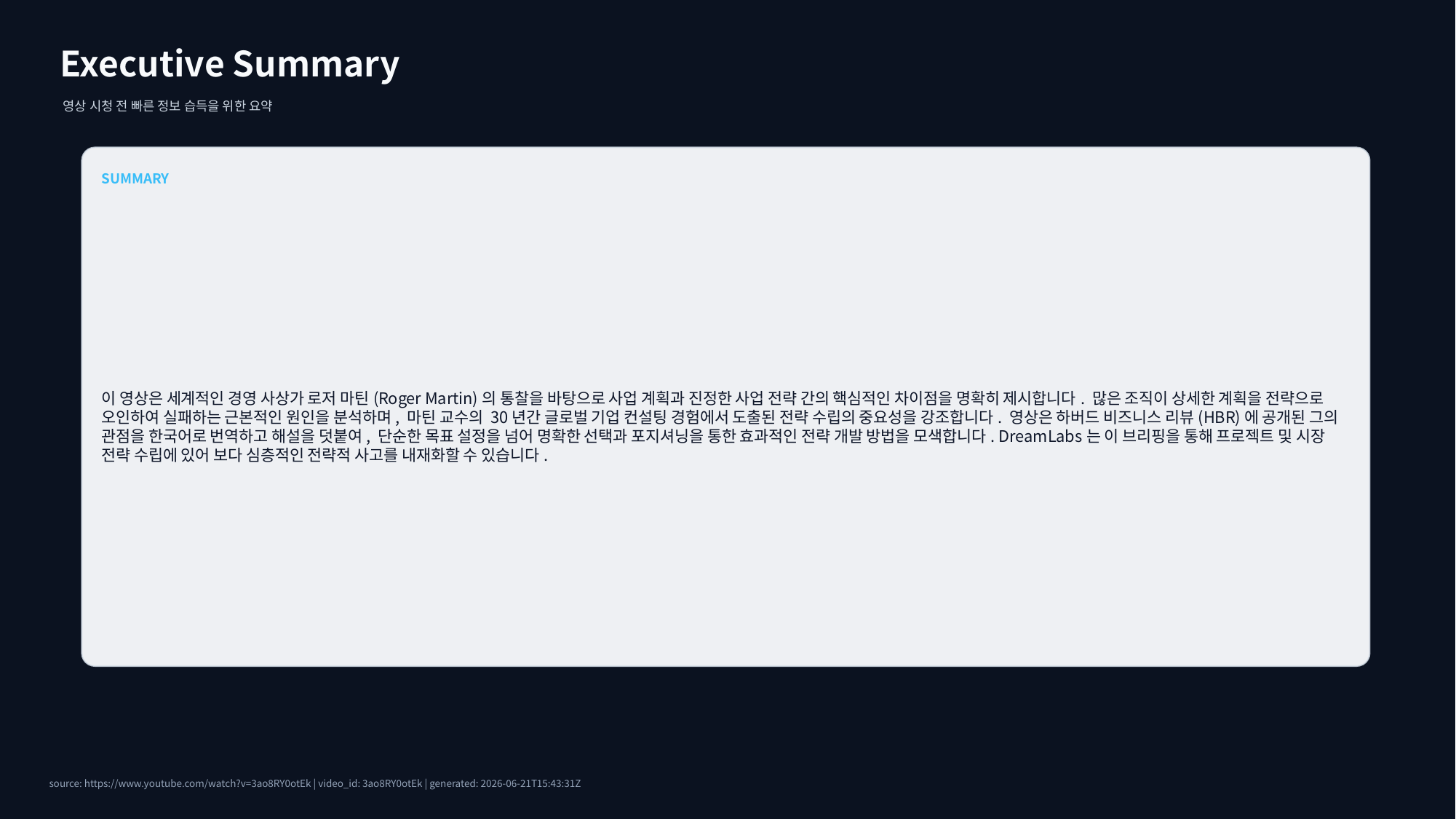

Executive Summary
영상 시청 전 빠른 정보 습득을 위한 요약

SUMMARY
이 영상은 세계적인 경영 사상가 로저 마틴(Roger Martin)의 통찰을 바탕으로 사업 계획과 진정한 사업 전략 간의 핵심적인 차이점을 명확히 제시합니다. 많은 조직이 상세한 계획을 전략으로 오인하여 실패하는 근본적인 원인을 분석하며, 마틴 교수의 30년간 글로벌 기업 컨설팅 경험에서 도출된 전략 수립의 중요성을 강조합니다. 영상은 하버드 비즈니스 리뷰(HBR)에 공개된 그의 관점을 한국어로 번역하고 해설을 덧붙여, 단순한 목표 설정을 넘어 명확한 선택과 포지셔닝을 통한 효과적인 전략 개발 방법을 모색합니다. DreamLabs는 이 브리핑을 통해 프로젝트 및 시장 전략 수립에 있어 보다 심층적인 전략적 사고를 내재화할 수 있습니다.
source: https://www.youtube.com/watch?v=3ao8RY0otEk | video_id: 3ao8RY0otEk | generated: 2026-06-21T15:43:31Z